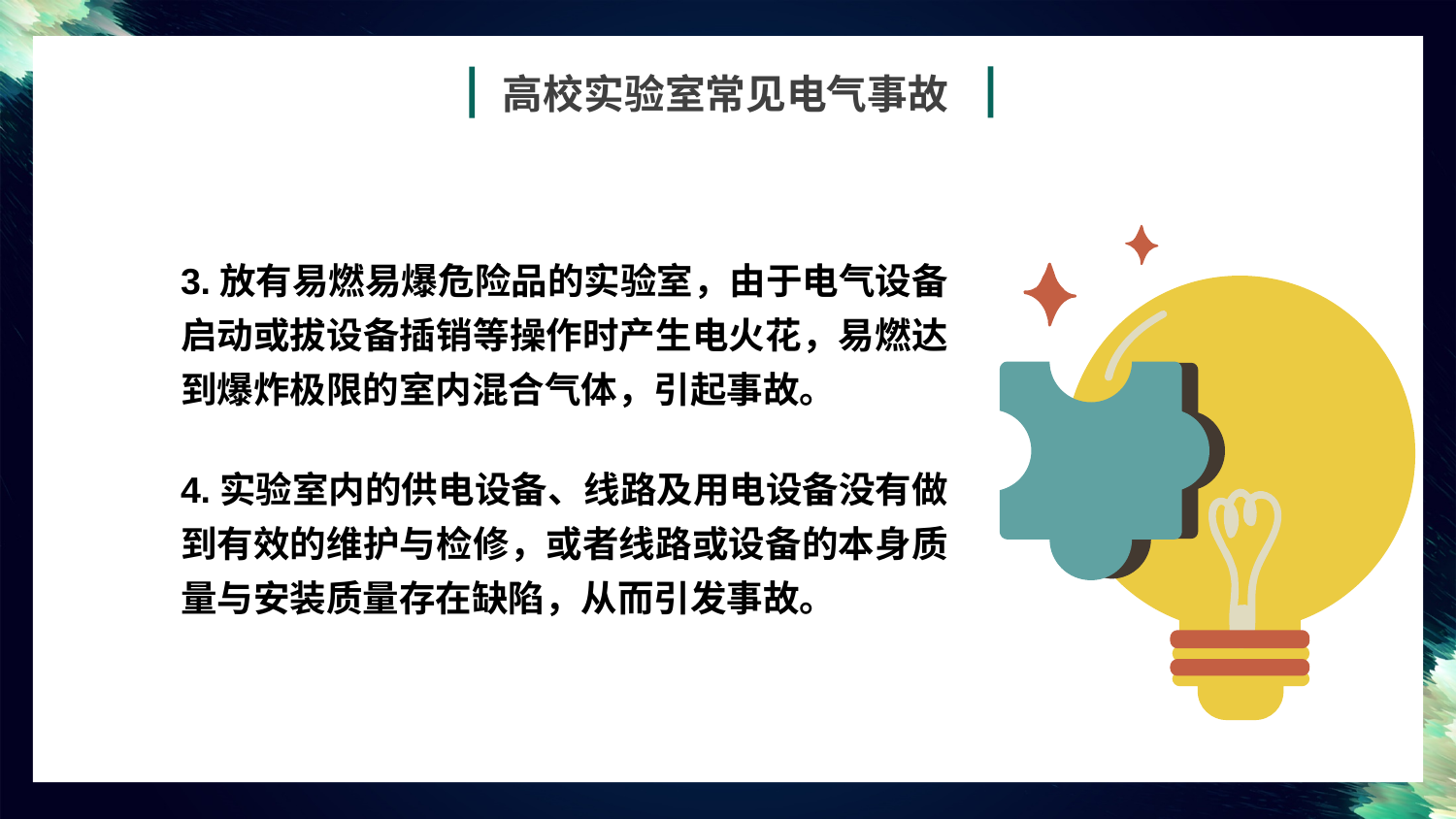

高校实验室常见电气事故

3.放有易燃易爆危险品的实验室，由于电气设备启动或拔设备插销等操作时产生电火花，易燃达到爆炸极限的室内混合气体，引起事故。
4.实验室内的供电设备、线路及用电设备没有做到有效的维护与检修，或者线路或设备的本身质量与安装质量存在缺陷，从而引发事故。